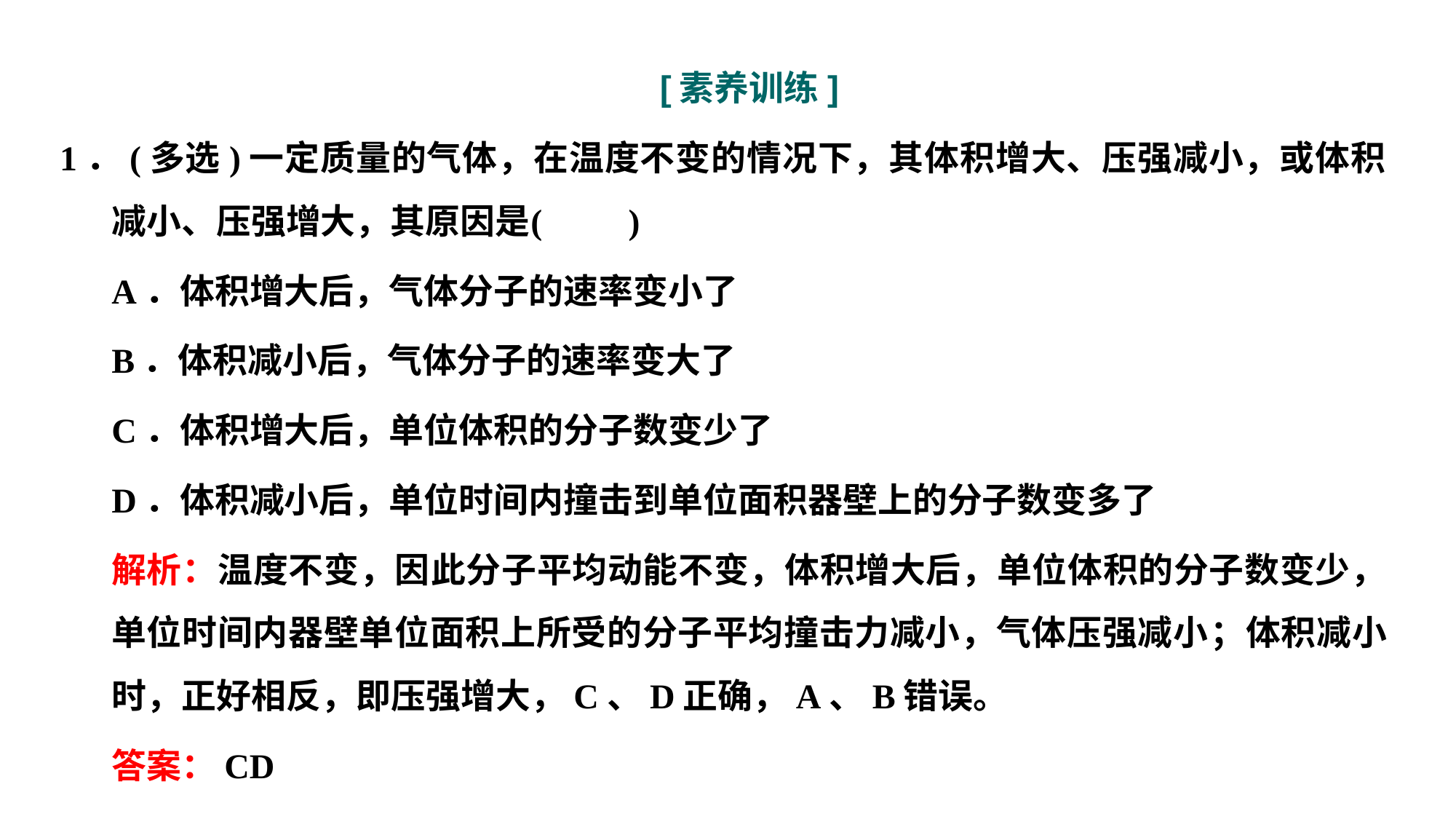

[素养训练]
1．(多选)一定质量的气体，在温度不变的情况下，其体积增大、压强减小，或体积减小、压强增大，其原因是						(　　)
A．体积增大后，气体分子的速率变小了
B．体积减小后，气体分子的速率变大了
C．体积增大后，单位体积的分子数变少了
D．体积减小后，单位时间内撞击到单位面积器壁上的分子数变多了
解析：温度不变，因此分子平均动能不变，体积增大后，单位体积的分子数变少，单位时间内器壁单位面积上所受的分子平均撞击力减小，气体压强减小；体积减小时，正好相反，即压强增大，C、D正确，A、B错误。
答案：CD